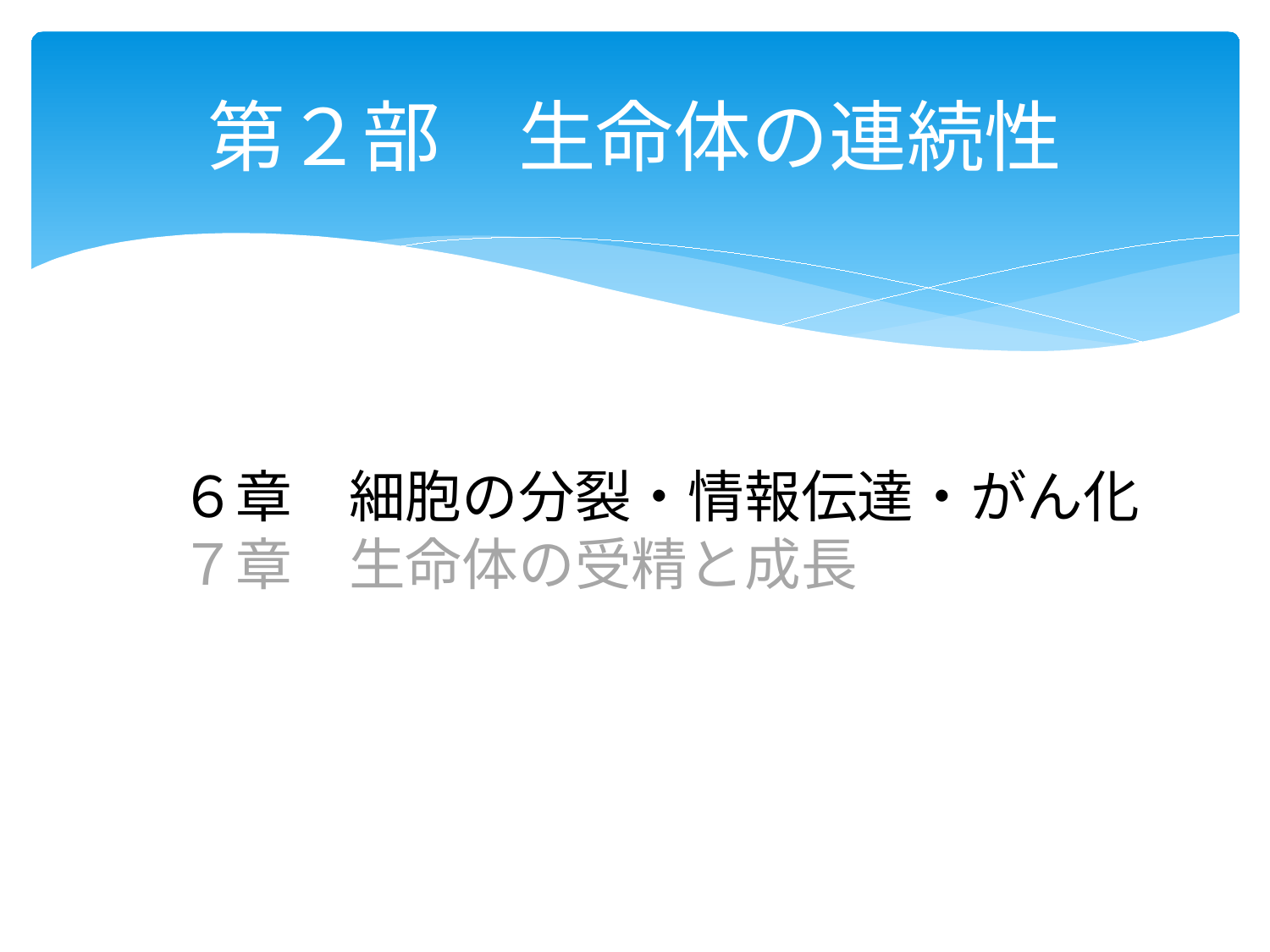

# 第２部　生命体の連続性
６章　細胞の分裂・情報伝達・がん化
７章　生命体の受精と成長